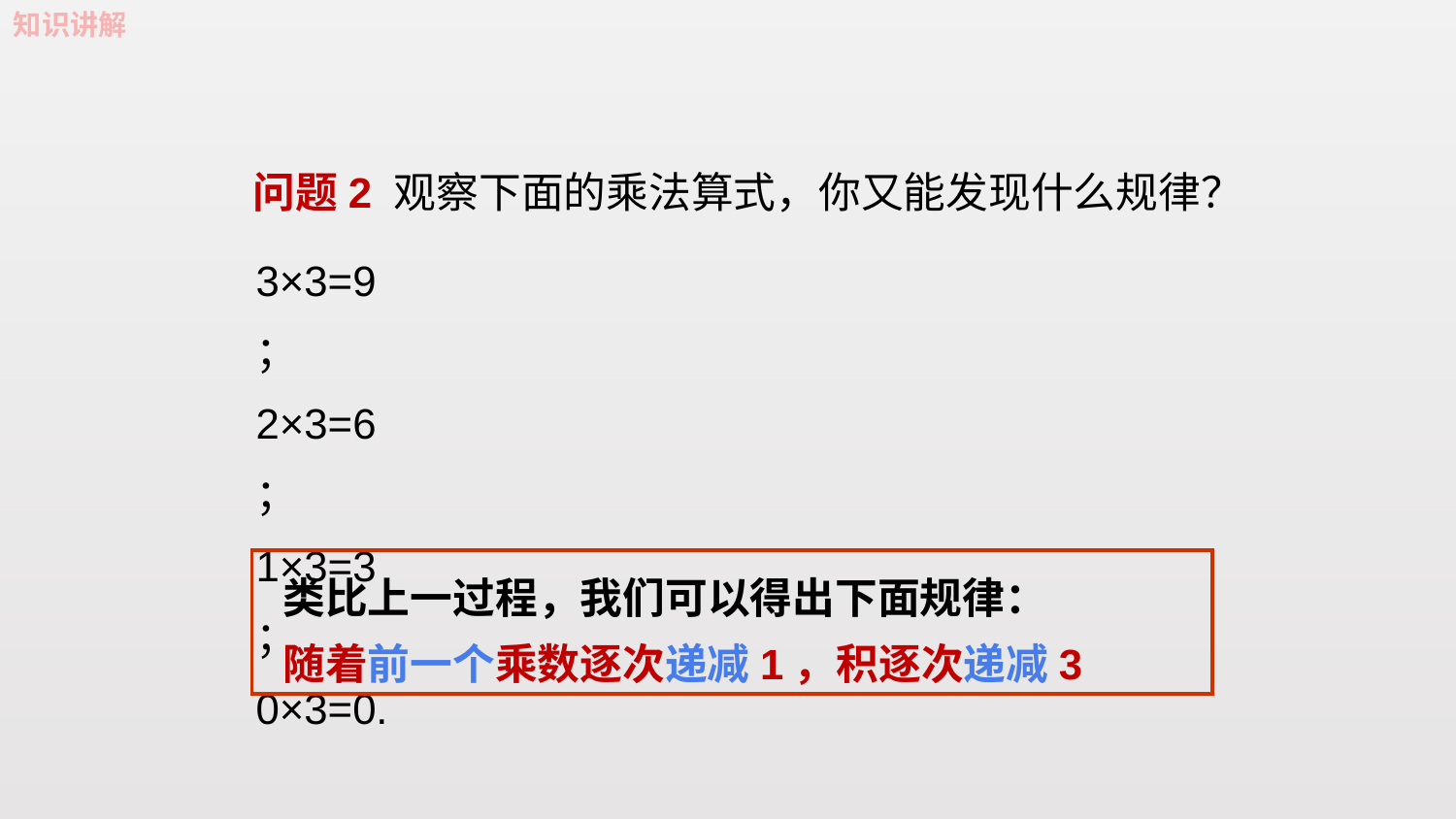

知识讲解
问题2 观察下面的乘法算式，你又能发现什么规律？
3×3=9；
2×3=6；
1×3=3；
0×3=0.
 类比上一过程，我们可以得出下面规律：
 随着前一个乘数逐次递减1，积逐次递减3